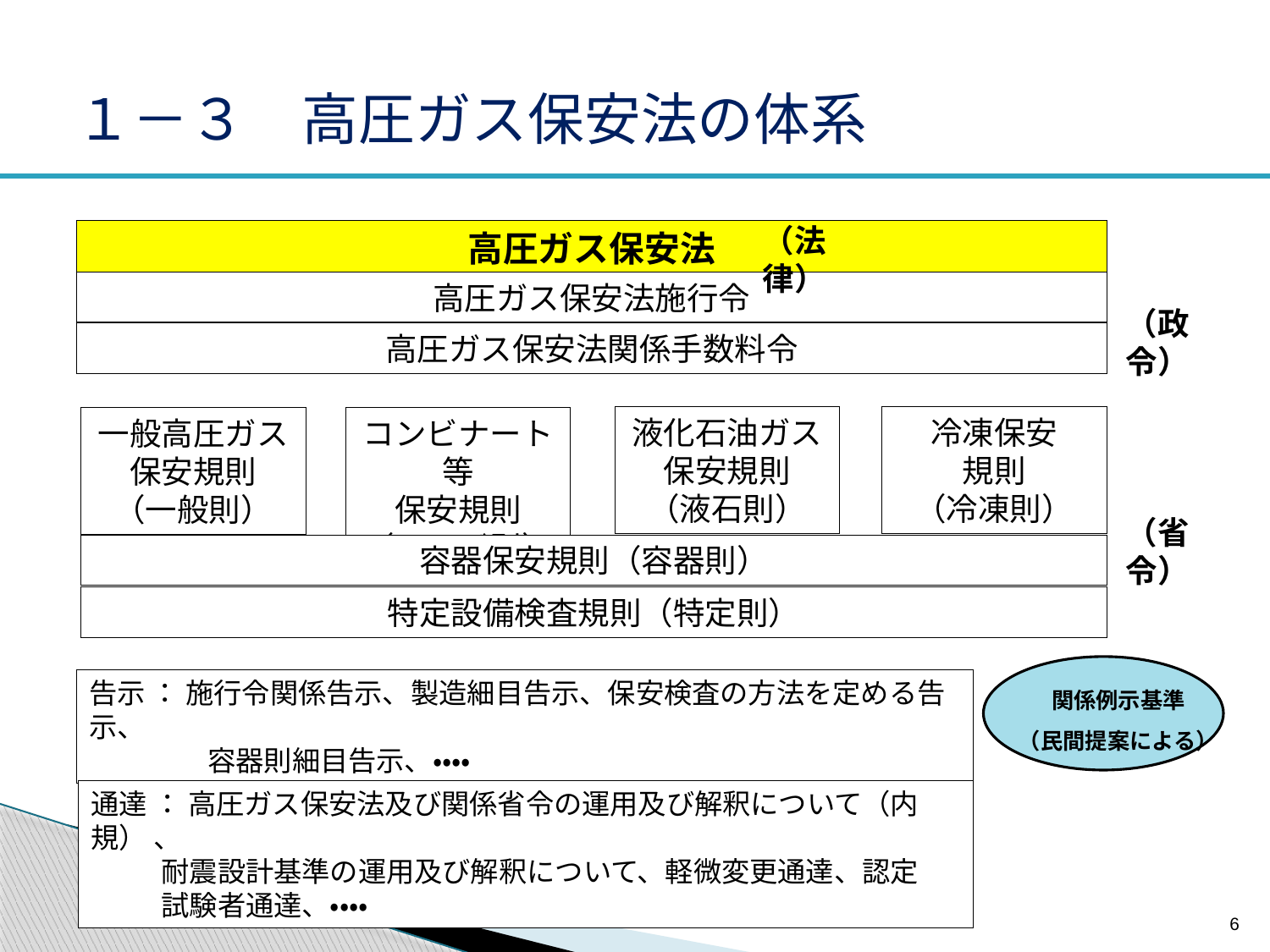

# １－３　高圧ガス保安法の体系
（法律）
高圧ガス保安法
高圧ガス保安法施行令
（政令）
高圧ガス保安法関係手数料令
冷凍保安
規則
（冷凍則）
液化石油ガス
保安規則
（液石則）
コンビナート等
保安規則
（コンビ則）
一般高圧ガス
保安規則
（一般則）
（省令）
容器保安規則（容器則）
特定設備検査規則（特定則）
関係例示基準
（民間提案による）
告示 ： 施行令関係告示、製造細目告示、保安検査の方法を定める告示、
　　　　 容器則細目告示、・・・・
通達 ： 高圧ガス保安法及び関係省令の運用及び解釈について（内規） 、
          耐震設計基準の運用及び解釈について、軽微変更通達、認定
          試験者通達、・・・・
6